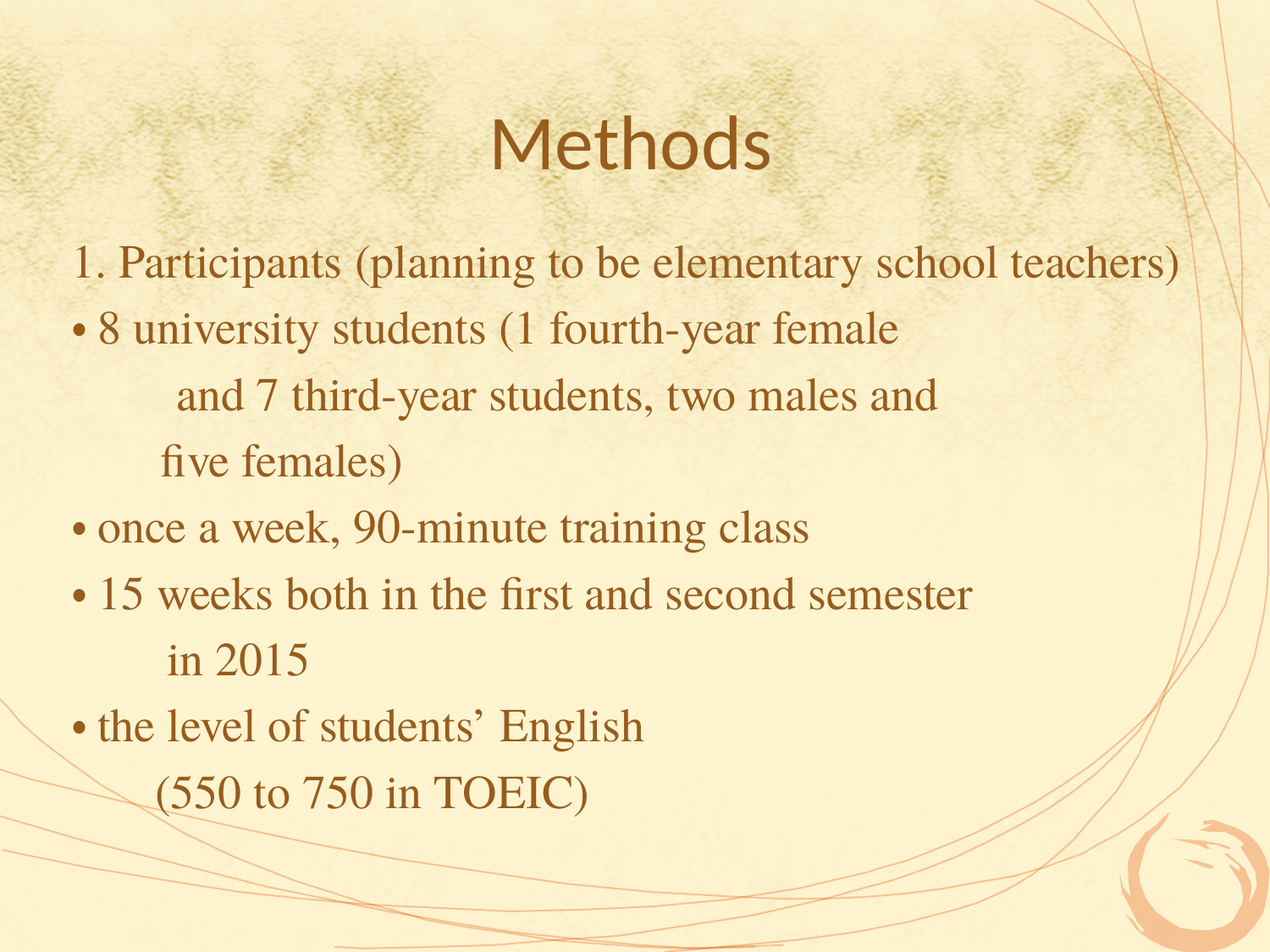

# Methods
1. Participants (planning to be elementary school teachers)
・8 university students (1 fourth-year female
　　and 7 third-year students, two males and
　   five females)
・once a week, 90-minute training class
・15 weeks both in the first and second semester
        in 2015
・the level of students’ English
       (550 to 750 in TOEIC)